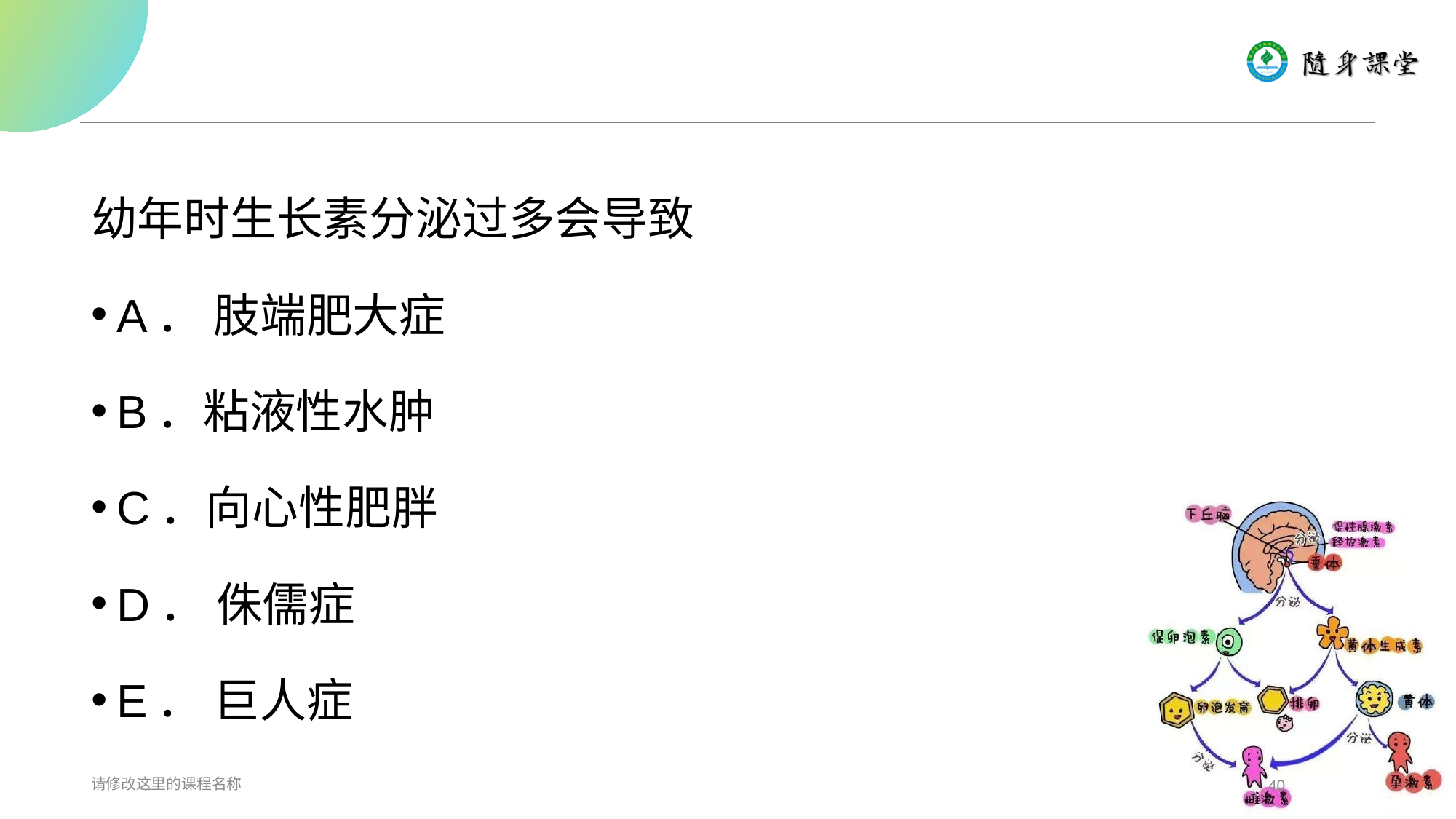

#
幼年时生长素分泌过多会导致
A． 肢端肥大症
B．粘液性水肿
C．向心性肥胖
D． 侏儒症
E． 巨人症
请修改这里的课程名称
40